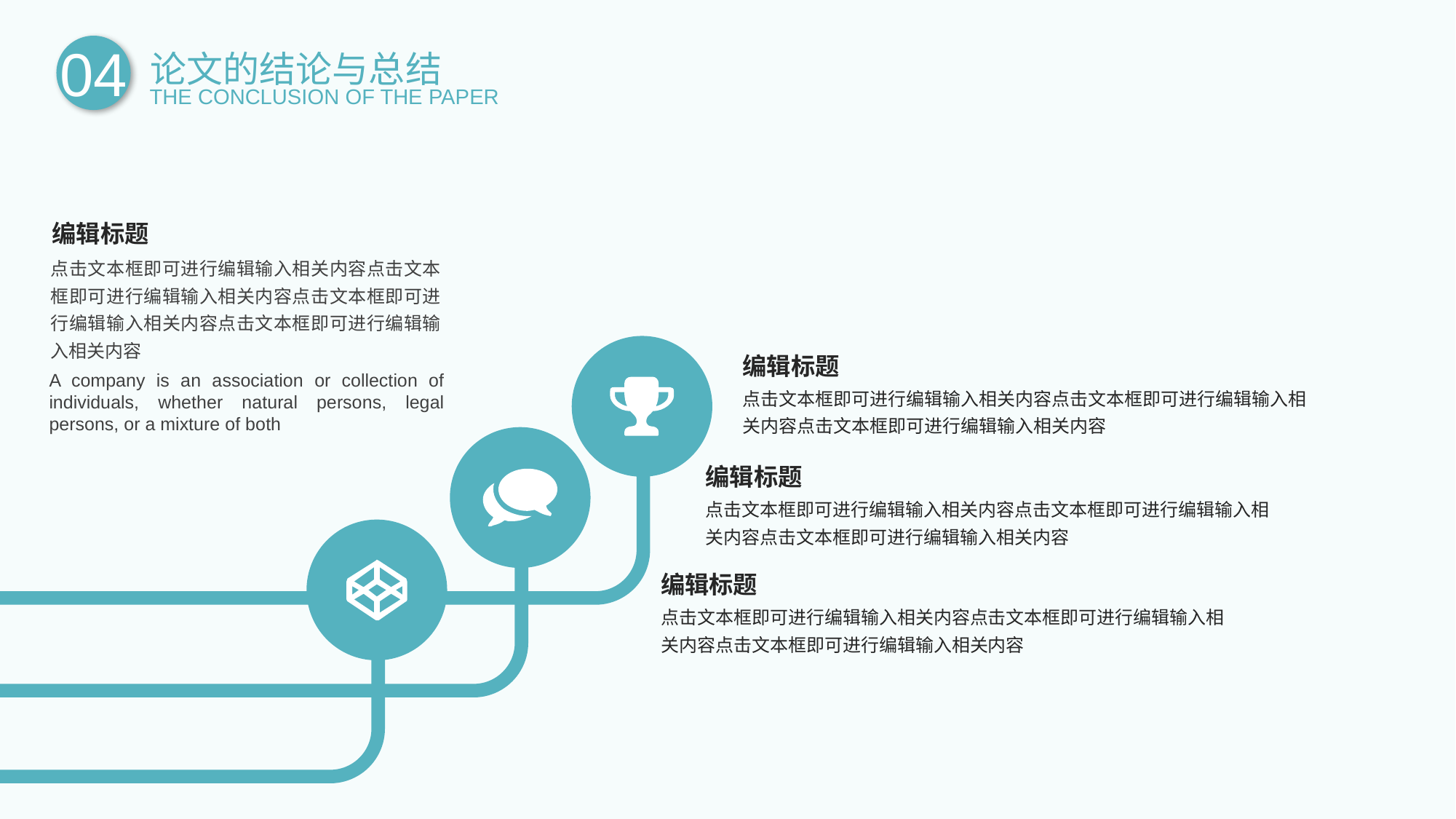

论文的结论与总结
04

 THE CONCLUSION OF THE PAPER
编辑标题
点击文本框即可进行编辑输入相关内容点击文本框即可进行编辑输入相关内容点击文本框即可进行编辑输入相关内容点击文本框即可进行编辑输入相关内容

编辑标题
A company is an association or collection of individuals, whether natural persons, legal persons, or a mixture of both

点击文本框即可进行编辑输入相关内容点击文本框即可进行编辑输入相关内容点击文本框即可进行编辑输入相关内容

编辑标题

点击文本框即可进行编辑输入相关内容点击文本框即可进行编辑输入相关内容点击文本框即可进行编辑输入相关内容

编辑标题
点击文本框即可进行编辑输入相关内容点击文本框即可进行编辑输入相关内容点击文本框即可进行编辑输入相关内容